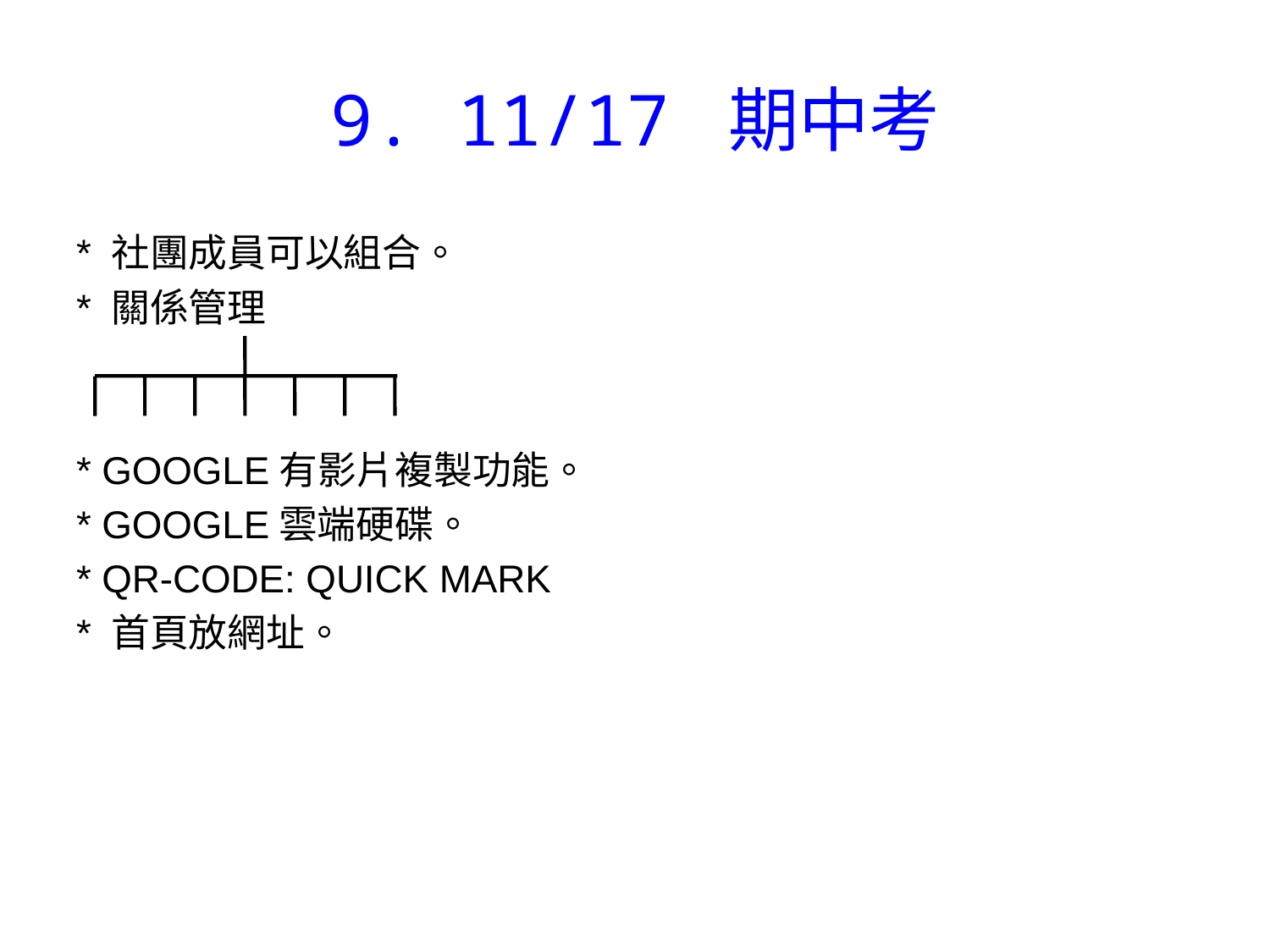

# 9. 11/17 期中考
* 社團成員可以組合。
* 關係管理

* GOOGLE有影片複製功能。
* GOOGLE雲端硬碟。
* QR-CODE: QUICK MARK
* 首頁放網址。